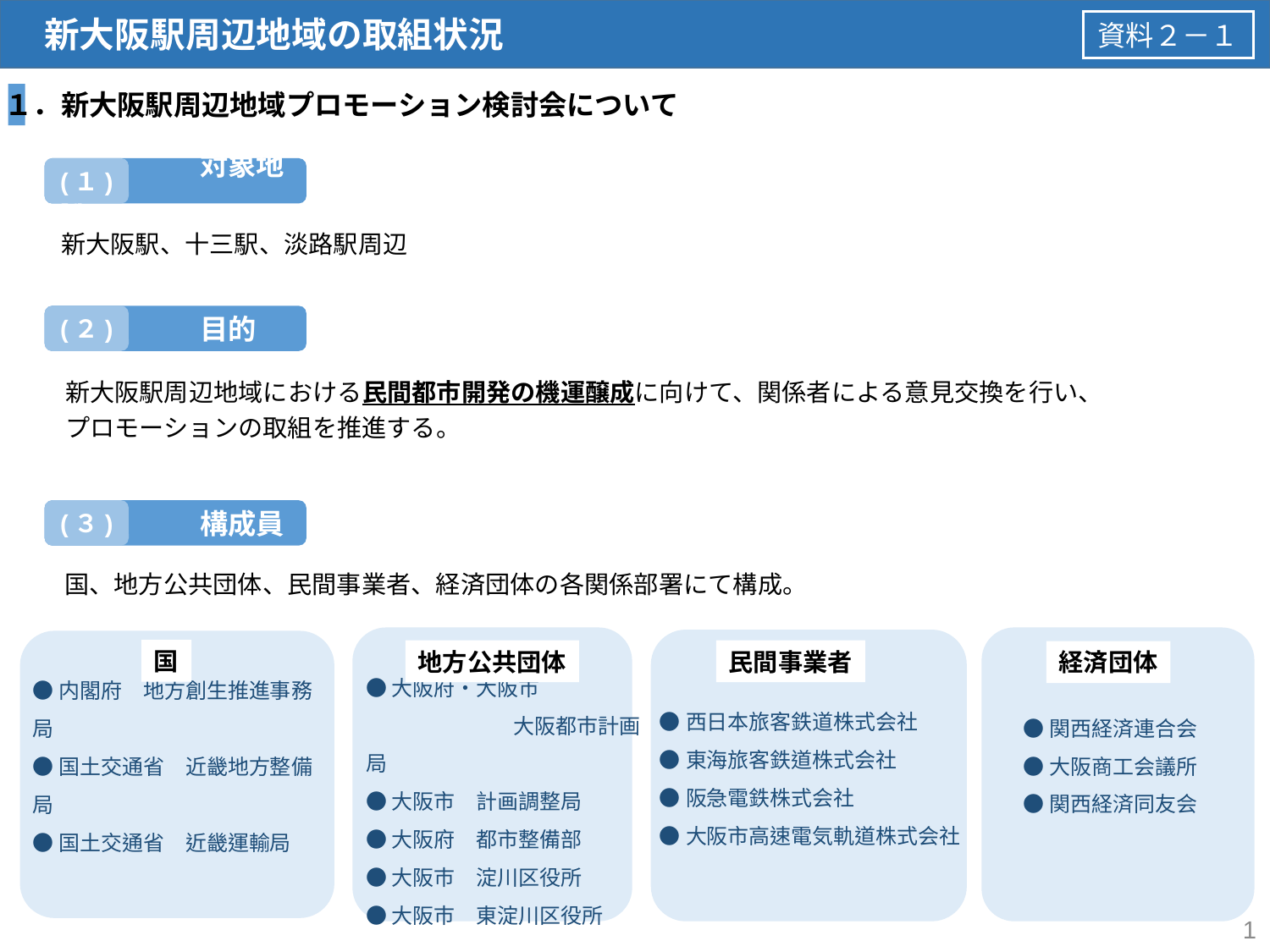

資料２－１
１．新大阪駅周辺地域プロモーション検討会について
　　　　　対象地域
(１)
新大阪駅、十三駅、淡路駅周辺
　　　　　目的
(２)
新大阪駅周辺地域における民間都市開発の機運醸成に向けて、関係者による意見交換を行い、
プロモーションの取組を推進する。
　　　　　構成員
(３)
国、地方公共団体、民間事業者、経済団体の各関係部署にて構成。

国
民間事業者
地方公共団体
経済団体
●関西経済連合会
●大阪商工会議所
●関西経済同友会
●内閣府　地方創生推進事務局
●国土交通省　近畿地方整備局
●国土交通省　近畿運輸局
●大阪府・大阪市
　　　　　　　大阪都市計画局
●大阪市　計画調整局
●大阪府　都市整備部
●大阪市　淀川区役所
●大阪市　東淀川区役所
●西日本旅客鉄道株式会社
●東海旅客鉄道株式会社
●阪急電鉄株式会社
●大阪市高速電気軌道株式会社
1